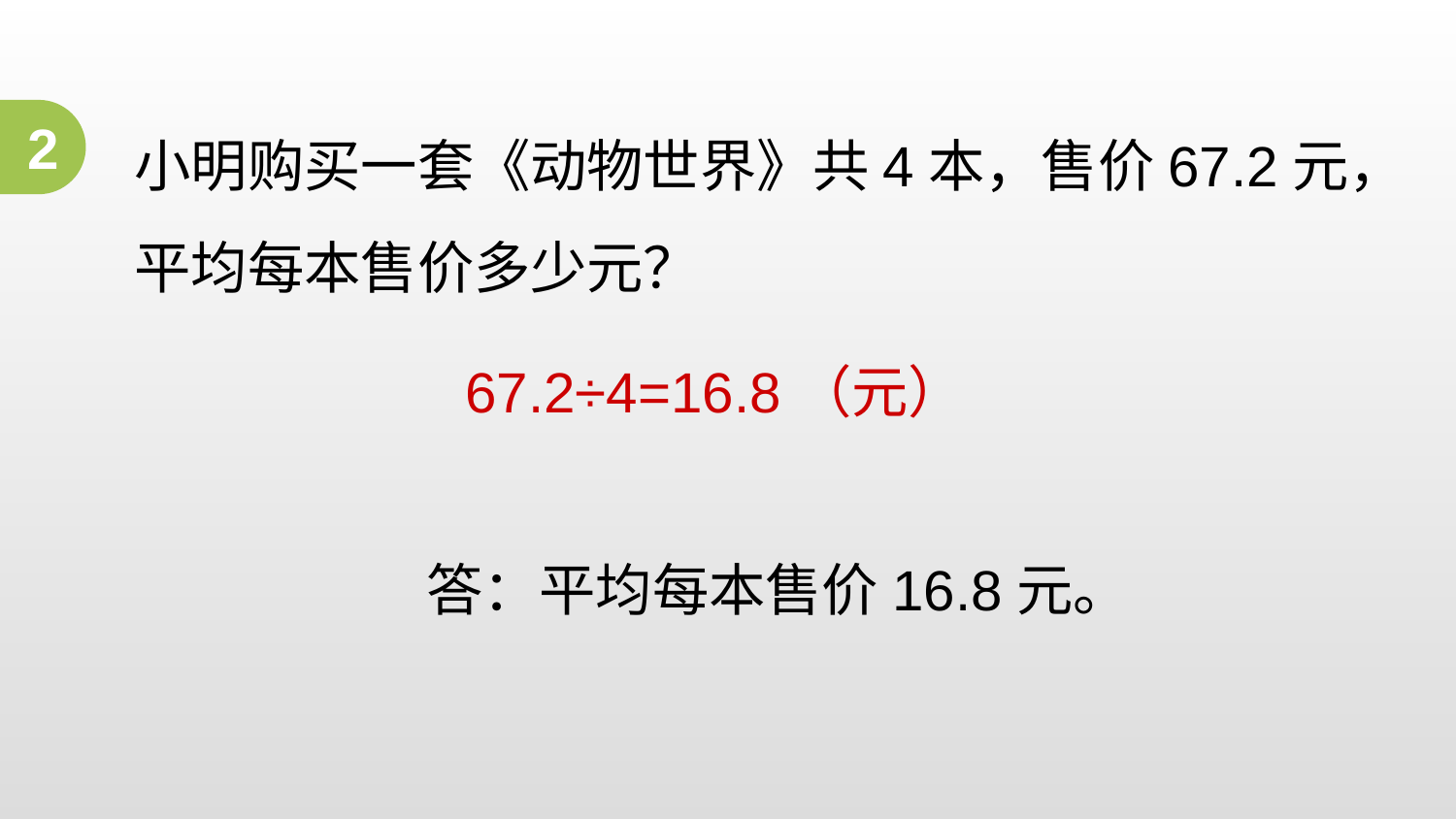

小明购买一套《动物世界》共4本，售价67.2元，平均每本售价多少元？
2
67.2÷4=16.8（元）
答：平均每本售价16.8元。